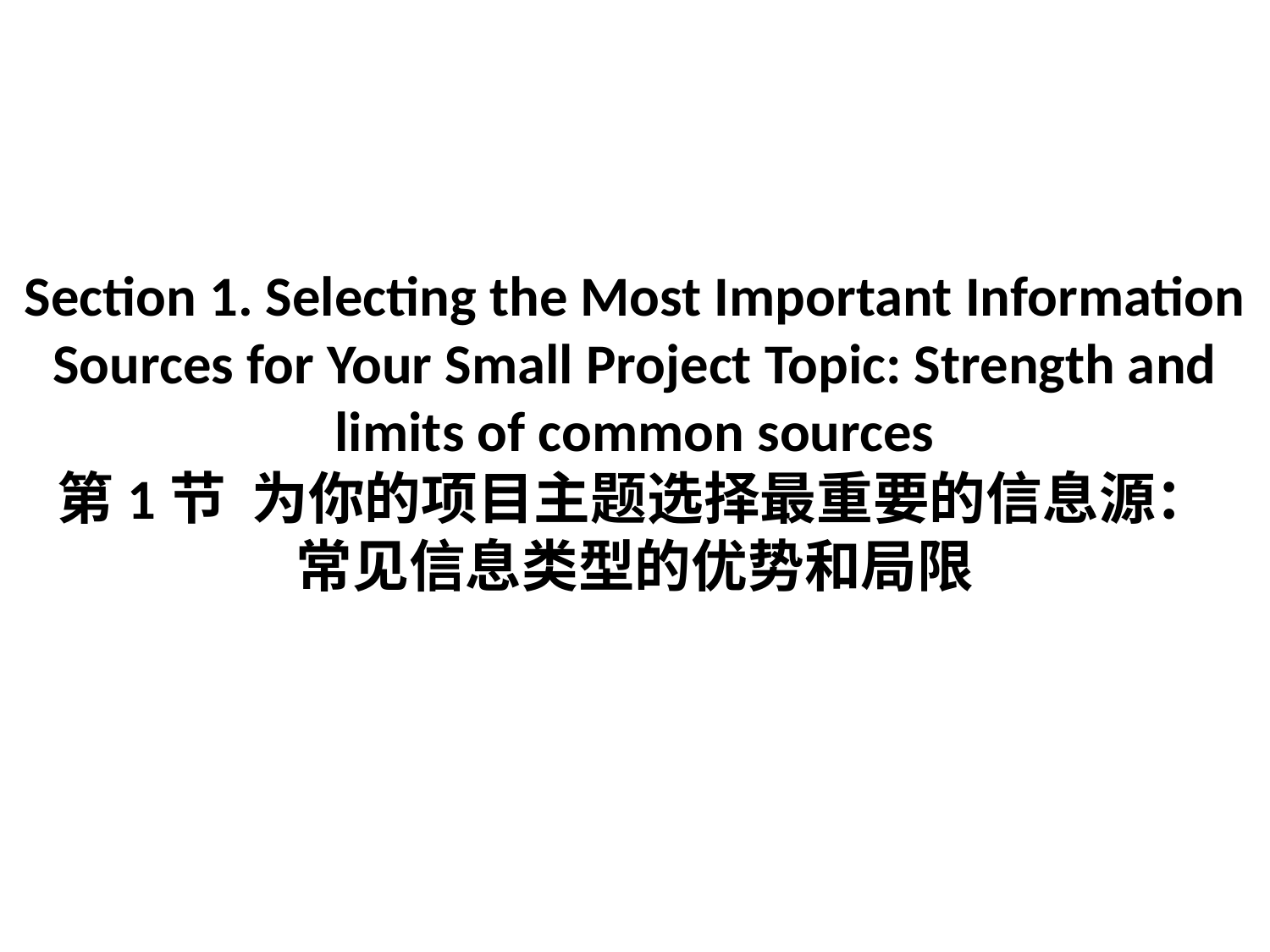

# Section 1. Selecting the Most Important Information Sources for Your Small Project Topic: Strength and limits of common sources 第1节  为你的项目主题选择最重要的信息源： 常见信息类型的优势和局限